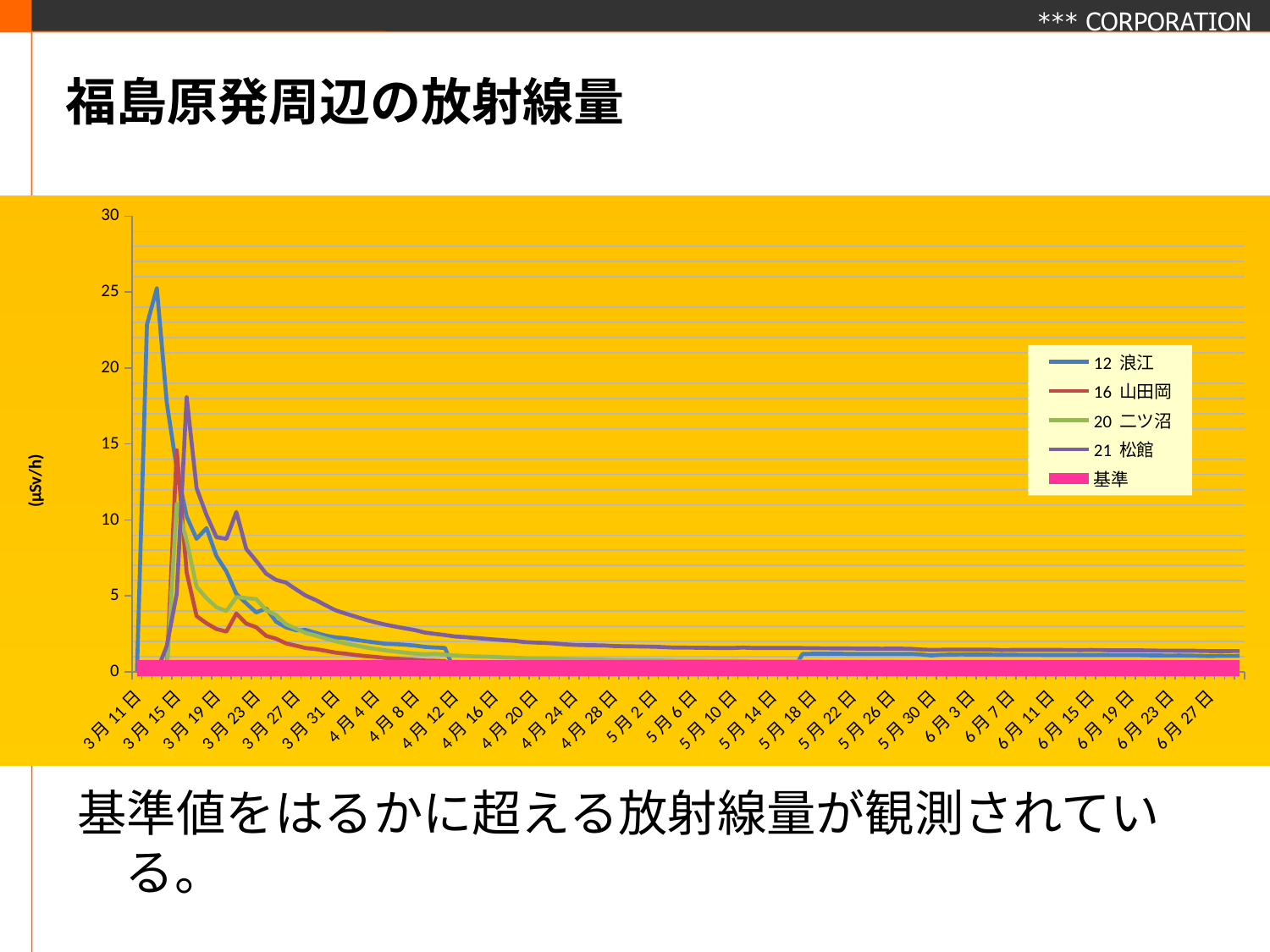

# 福島原発周辺の放射線量

### Chart

| Category | 12 浪江 | 16 山田岡 | 20 二ツ沼 | 21 松館 | 基準 |
|---|---|---|---|---|---|
| 41344 | 0.0352 | 0.0344 | 0.0344 | 0.0328 | 0.23 |
| 41345 | 22.854400000000002 | 0.033600000000000005 | 0.033600000000000005 | 0.032 | 0.23 |
| 41346 | 25.26 | 0.0352 | 0.033600000000000005 | 0.0328 | 0.23 |
| 41347 | 17.7104 | 0.17120000000000002 | 0.054400000000000004 | 1.7088 | 0.23 |
| 41348 | 13.3832 | 14.586400000000001 | 11.084800000000001 | 5.1424 | 0.23 |
| 41349 | 10.22 | 6.5384 | 8.624 | 18.075200000000002 | 0.23 |
| 41350 | 8.7536 | 3.668 | 5.604 | 12.085600000000001 | 0.23 |
| 41351 | 9.458400000000001 | 3.1928 | 4.8392 | 10.312000000000001 | 0.23 |
| 41352 | 7.6136 | 2.8160000000000003 | 4.252800000000001 | 8.8632 | 0.23 |
| 41353 | 6.6088000000000005 | 2.6488 | 3.9992 | 8.752 | 0.23 |
| 41354 | 5.128 | 3.8400000000000003 | 4.9152000000000005 | 10.520000000000001 | 0.23 |
| 41355 | 4.508 | 3.1736 | 4.856 | 8.087200000000001 | 0.23 |
| 41356 | 3.9080000000000004 | 2.9352 | 4.7864 | 7.3024000000000004 | 0.23 |
| 41357 | 4.1744 | 2.3672 | 4.0552 | 6.4608 | 0.23 |
| 41358 | 3.3048 | 2.1776 | 3.7384000000000004 | 6.0496 | 0.23 |
| 41359 | 2.9336 | 1.8744 | 3.1328 | 5.873600000000001 | 0.23 |
| 41360 | 2.7368 | 1.7208 | 2.8416 | 5.430400000000001 | 0.23 |
| 41361 | 2.7504 | 1.5632000000000001 | 2.5512 | 5.0096 | 0.23 |
| 41362 | 2.5632 | 1.4936 | 2.3904 | 4.7264 | 0.23 |
| 41363 | 2.384 | 1.3840000000000001 | 2.1872000000000003 | 4.376 | 0.23 |
| 41364 | 2.2672000000000003 | 1.2616 | 2.0096000000000003 | 4.0472 | 0.23 |
| 41365 | 2.2128 | 1.192 | 1.8672000000000002 | 3.8320000000000003 | 0.23 |
| 41366 | 2.104 | 1.108 | 1.7344000000000002 | 3.632 | 0.23 |
| 41367 | 2.016 | 1.0352000000000001 | 1.6128 | 3.4296 | 0.23 |
| 41368 | 1.9288 | 0.9808 | 1.5096 | 3.2576 | 0.23 |
| 41369 | 1.8472000000000002 | 0.9136000000000001 | 1.4144 | 3.1064000000000003 | 0.23 |
| 41370 | 1.82 | 0.8744000000000001 | 1.3352000000000002 | 2.9768000000000003 | 0.23 |
| 41371 | 1.7824 | 0.8264 | 1.2624 | 2.8560000000000003 | 0.23 |
| 41372 | 1.7256 | 0.7864 | 1.1984000000000001 | 2.7432000000000003 | 0.23 |
| 41373 | 1.6392 | 0.7424000000000001 | 1.1544 | 2.58 | 0.23 |
| 41374 | 1.6 | 0.7288 | 1.1808 | 2.4984 | 0.23 |
| 41375 | 1.5752000000000002 | 0.7016 | 1.1296000000000002 | 2.4184 | 0.23 |
| 41376 | 0.0 | 0.0 | 1.0736 | 2.3280000000000003 | 0.23 |
| 41377 | 0.0 | 0.0 | 1.0456 | 2.2864 | 0.23 |
| 41378 | 0.0 | 0.6168 | 1.016 | 2.2304 | 0.23 |
| 41379 | 0.0 | 0.6096 | 1.0 | 2.1784 | 0.23 |
| 41380 | 0.0 | 0.5864 | 0.9776 | 2.1264000000000003 | 0.23 |
| 41381 | 0.0 | 0.5704 | 0.9464 | 2.0776 | 0.23 |
| 41382 | 0.0 | 0.5576 | 0.9344 | 2.0384 | 0.23 |
| 41383 | 0.0 | 0.532 | 0.8952 | 1.9584000000000001 | 0.23 |
| 41384 | 0.0 | 0.5136000000000001 | 0.872 | 1.9264000000000001 | 0.23 |
| 41385 | 0.0 | 0.5016 | 0.8752000000000001 | 1.9056000000000002 | 0.23 |
| 41386 | 0.0 | 0.4872 | 0.8712000000000001 | 1.8656000000000001 | 0.23 |
| 41387 | 0.0 | 0.47600000000000003 | 0.8504 | 1.8152000000000001 | 0.23 |
| 41388 | 0.0 | 0.46 | 0.8280000000000001 | 1.776 | 0.23 |
| 41389 | 0.0 | 0.44880000000000003 | 0.8152 | 1.756 | 0.23 |
| 41390 | 0.0 | 0.44160000000000005 | 0.8072 | 1.7472 | 0.23 |
| 41391 | 0.0 | 0.43520000000000003 | 0.8016000000000001 | 1.7352 | 0.23 |
| 41392 | 0.0 | 0.4192 | 0.7792 | 1.6960000000000002 | 0.23 |
| 41393 | 0.0 | 0.41200000000000003 | 0.7704000000000001 | 1.6864000000000001 | 0.23 |
| 41394 | 0.0 | 0.4112 | 0.7632 | 1.6760000000000002 | 0.23 |
| 41395 | 0.0 | 0.40640000000000004 | 0.7608 | 1.6640000000000001 | 0.23 |
| 41396 | 0.0 | 0.40080000000000005 | 0.7536 | 1.6536000000000002 | 0.23 |
| 41397 | 0.0 | 0.3976 | 0.7424000000000001 | 1.6280000000000001 | 0.23 |
| 41398 | 0.0 | 0.3904 | 0.7272000000000001 | 1.5984 | 0.23 |
| 41399 | 0.0 | 0.38720000000000004 | 0.7216 | 1.5944 | 0.23 |
| 41400 | 0.0 | 0.38480000000000003 | 0.7184 | 1.588 | 0.23 |
| 41401 | 0.0 | 0.3808 | 0.7152000000000001 | 1.5832000000000002 | 0.23 |
| 41402 | 0.0 | 0.3784 | 0.7128 | 1.5728 | 0.23 |
| 41403 | 0.0 | 0.3768 | 0.7088 | 1.5712000000000002 | 0.23 |
| 41404 | 0.0 | 0.3776 | 0.7048 | 1.5712000000000002 | 0.23 |
| 41405 | 0.0 | 0.37360000000000004 | 0.6936 | 1.5936000000000001 | 0.23 |
| 41406 | 0.0 | 0.3688 | 0.6816 | 1.5704 | 0.23 |
| 41407 | 0.0 | 0.3648 | 0.6792 | 1.5648 | 0.23 |
| 41408 | 0.0 | 0.3664 | 0.6832 | 1.5712000000000002 | 0.23 |
| 41409 | 0.0 | 0.364 | 0.6808000000000001 | 1.5648 | 0.23 |
| 41410 | 0.0 | 0.36160000000000003 | 0.6792 | 1.564 | 0.23 |
| 41411 | 1.1768 | 0.36000000000000004 | 0.6784 | 1.5632000000000001 | 0.23 |
| 41412 | 1.1888 | 0.36000000000000004 | 0.6752 | 1.5584 | 0.23 |
| 41413 | 1.1880000000000002 | 0.36000000000000004 | 0.6728000000000001 | 1.548 | 0.23 |
| 41414 | 1.1952 | 0.35760000000000003 | 0.6696000000000001 | 1.5432000000000001 | 0.23 |
| 41415 | 1.1880000000000002 | 0.3544 | 0.6688000000000001 | 1.54 | 0.23 |
| 41416 | 1.1760000000000002 | 0.3528 | 0.6648000000000001 | 1.5328000000000002 | 0.23 |
| 41417 | 1.1816 | 0.35200000000000004 | 0.6584 | 1.524 | 0.23 |
| 41418 | 1.1832 | 0.3512 | 0.6568 | 1.5232 | 0.23 |
| 41419 | 1.1776 | 0.35200000000000004 | 0.6592 | 1.5224 | 0.23 |
| 41420 | 1.1760000000000002 | 0.0 | 0.6592 | 1.5248000000000002 | 0.23 |
| 41421 | 1.1800000000000002 | 0.0 | 0.6576000000000001 | 1.5232 | 0.23 |
| 41422 | 1.1784000000000001 | 0.0 | 0.6496000000000001 | 1.508 | 0.23 |
| 41423 | 1.1432 | 0.0 | 0.6344000000000001 | 1.468 | 0.23 |
| 41424 | 1.0776000000000001 | 0.0 | 0.6272 | 1.4392 | 0.23 |
| 41425 | 1.1280000000000001 | 0.0 | 0.636 | 1.4520000000000002 | 0.23 |
| 41426 | 1.1360000000000001 | 0.0 | 0.6392 | 1.4624000000000001 | 0.23 |
| 41427 | 1.1440000000000001 | 0.0 | 0.6384000000000001 | 1.4608 | 0.23 |
| 41428 | 1.1368 | 0.0 | 0.6392 | 1.4592 | 0.23 |
| 41429 | 1.1360000000000001 | 0.0 | 0.6416000000000001 | 1.4632 | 0.23 |
| 41430 | 1.1320000000000001 | 0.34640000000000004 | 0.6408 | 1.456 | 0.23 |
| 41431 | 1.1208 | 0.34240000000000004 | 0.6288 | 1.4336 | 0.23 |
| 41432 | 1.1208 | 0.3432 | 0.6328 | 1.4392 | 0.23 |
| 41433 | 1.1152 | 0.3432 | 0.6312 | 1.4424000000000001 | 0.23 |
| 41434 | 1.1128 | 0.3432 | 0.632 | 1.4432 | 0.23 |
| 41435 | 1.1144 | 0.3448 | 0.6344000000000001 | 1.4416 | 0.23 |
| 41436 | 1.1112 | 0.34400000000000003 | 0.632 | 1.4400000000000002 | 0.23 |
| 41437 | 1.1104 | 0.3432 | 0.6312 | 1.4400000000000002 | 0.23 |
| 41438 | 1.1064 | 0.34240000000000004 | 0.6288 | 1.4344000000000001 | 0.23 |
| 41439 | 1.1056000000000001 | 0.3416 | 0.6272 | 1.4312 | 0.23 |
| 41440 | 1.108 | 0.3408 | 0.6288 | 1.4376 | 0.23 |
| 41441 | 1.1072 | 0.3408 | 0.6296 | 1.4352 | 0.23 |
| 41442 | 1.1024 | 0.3376 | 0.6224000000000001 | 1.4120000000000001 | 0.23 |
| 41443 | 1.104 | 0.33840000000000003 | 0.6232 | 1.4152 | 0.23 |
| 41444 | 1.1032 | 0.33840000000000003 | 0.6216 | 1.4120000000000001 | 0.23 |
| 41445 | 1.1016000000000001 | 0.3392 | 0.6232 | 1.4136 | 0.23 |
| 41446 | 1.0832000000000002 | 0.3376 | 0.62 | 1.4056 | 0.23 |
| 41447 | 1.0776000000000001 | 0.33440000000000003 | 0.612 | 1.3936000000000002 | 0.23 |
| 41448 | 1.0744 | 0.3352 | 0.6144000000000001 | 1.3928 | 0.23 |
| 41449 | 1.076 | 0.3352 | 0.6112000000000001 | 1.3888 | 0.23 |
| 41450 | 1.0672000000000001 | 0.3304 | 0.6096 | 1.3912 | 0.23 |
| 41451 | 1.0528 | 0.32880000000000004 | 0.604 | 1.3776000000000002 | 0.23 |
| 41452 | 1.0368 | 0.3264 | 0.5976 | 1.364 | 0.23 |
| 41453 | 1.0496 | 0.328 | 0.5968 | 1.3592 | 0.23 |
| 41454 | 1.0448 | 0.32880000000000004 | 0.5976 | 1.3624 | 0.23 |
| 41455 | 1.0512000000000001 | 0.3304 | 0.6 | 1.3672 | 0.23 |
基準値をはるかに超える放射線量が観測されている。